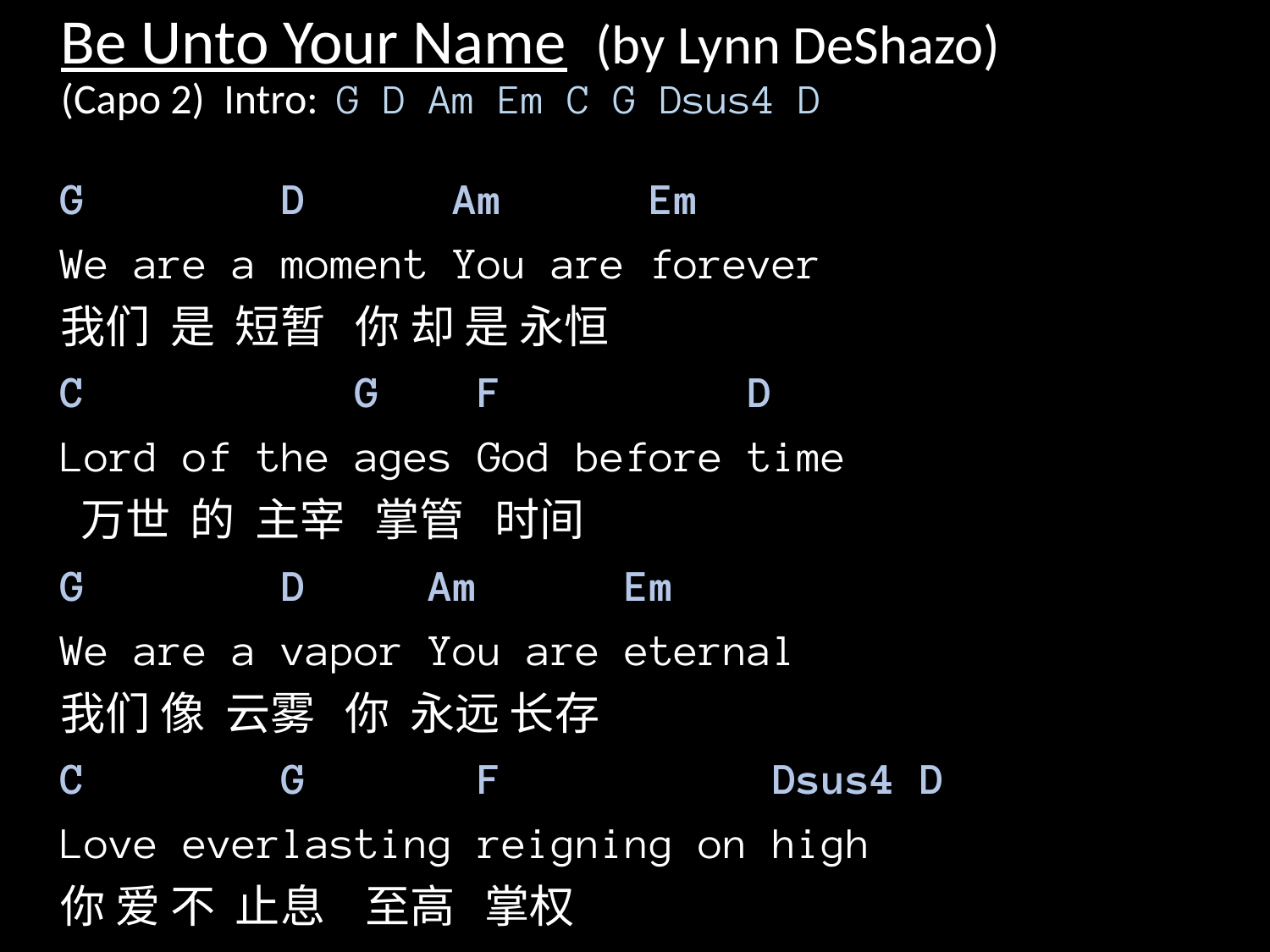

# Be Unto Your Name  (by Lynn DeShazo) (Capo 2)  Intro:  G D Am Em C G Dsus4 D
G        D      Am      Em
We are a moment You are forever
我们  是  短暂   你 却 是 永恒
C           G    F          D
Lord of the ages God before time
 万世  的  主宰   掌管   时间
G        D     Am      Em
We are a vapor You are eternal
我们 像  云雾   你  永远 长存
C        G       F           Dsus4 D
Love everlasting reigning on high
你 爱 不  止息    至高   掌权